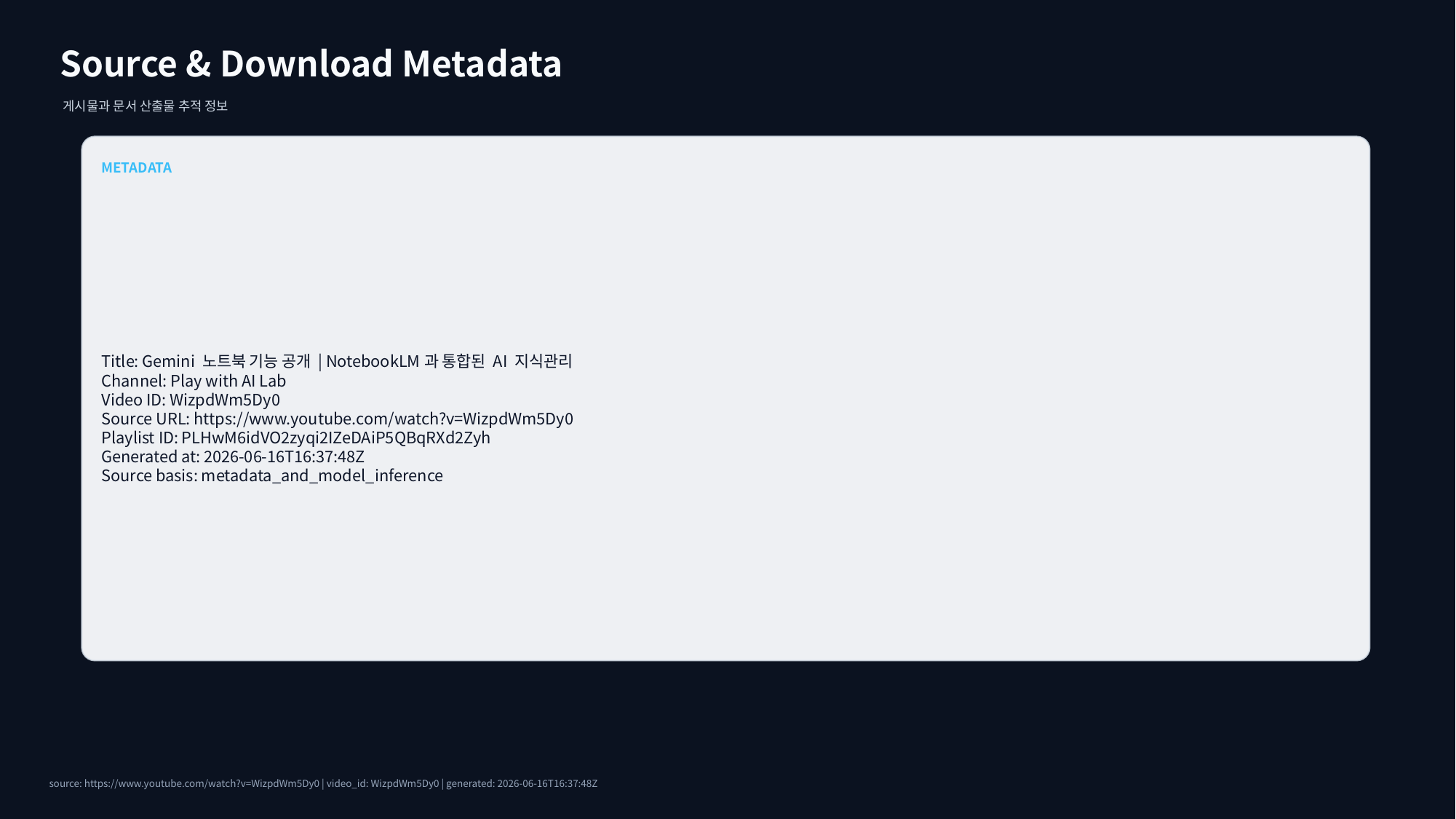

Source & Download Metadata
게시물과 문서 산출물 추적 정보

METADATA
Title: Gemini 노트북 기능 공개 | NotebookLM과 통합된 AI 지식관리
Channel: Play with AI Lab
Video ID: WizpdWm5Dy0
Source URL: https://www.youtube.com/watch?v=WizpdWm5Dy0
Playlist ID: PLHwM6idVO2zyqi2IZeDAiP5QBqRXd2Zyh
Generated at: 2026-06-16T16:37:48Z
Source basis: metadata_and_model_inference
source: https://www.youtube.com/watch?v=WizpdWm5Dy0 | video_id: WizpdWm5Dy0 | generated: 2026-06-16T16:37:48Z